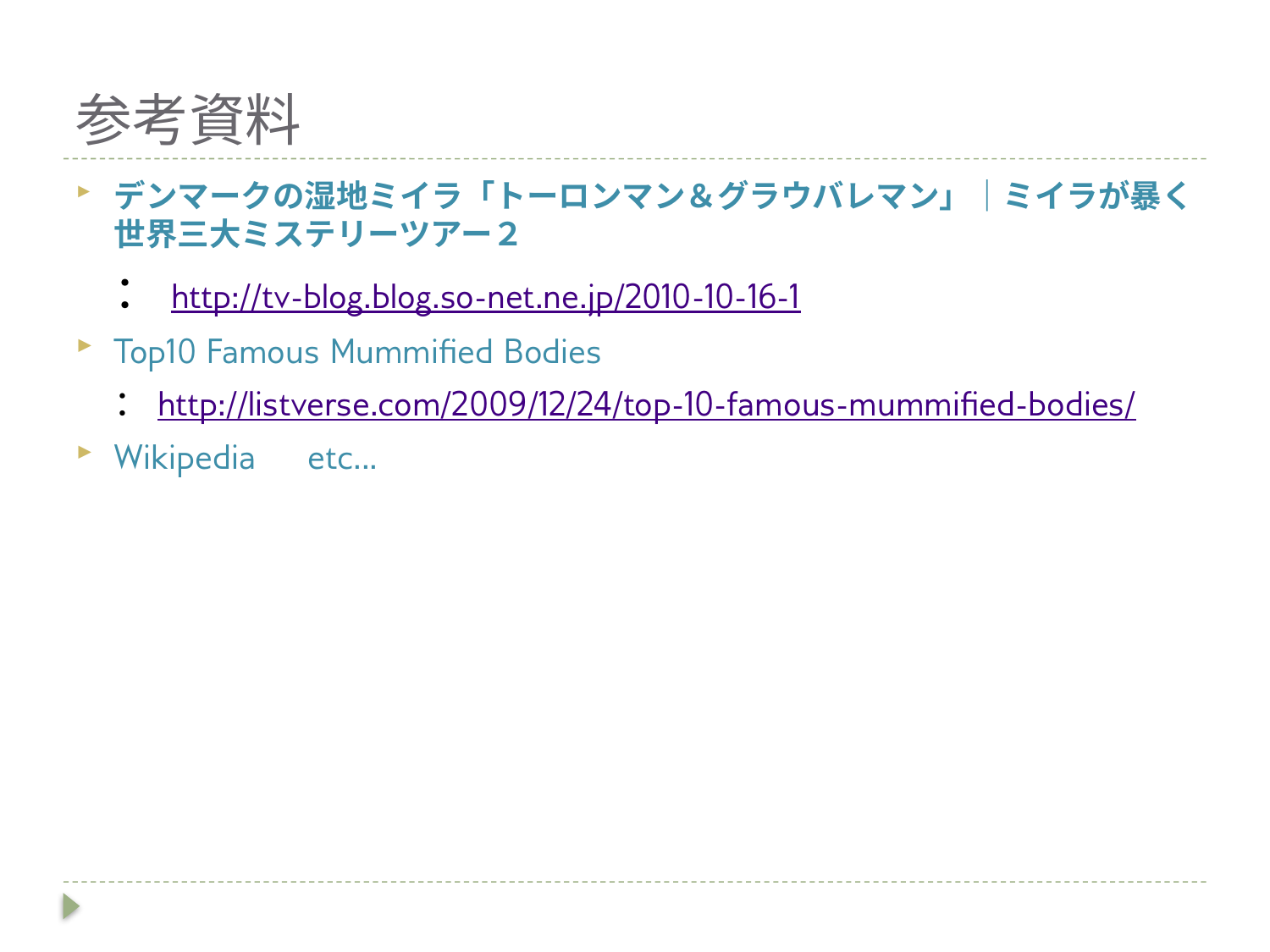

# 参考資料
デンマークの湿地ミイラ「トーロンマン＆グラウバレマン」｜ミイラが暴く世界三大ミステリーツアー２
	：http://tv-blog.blog.so-net.ne.jp/2010-10-16-1
Top10 Famous Mummified Bodies
	：http://listverse.com/2009/12/24/top-10-famous-mummified-bodies/
Wikipedia　etc...